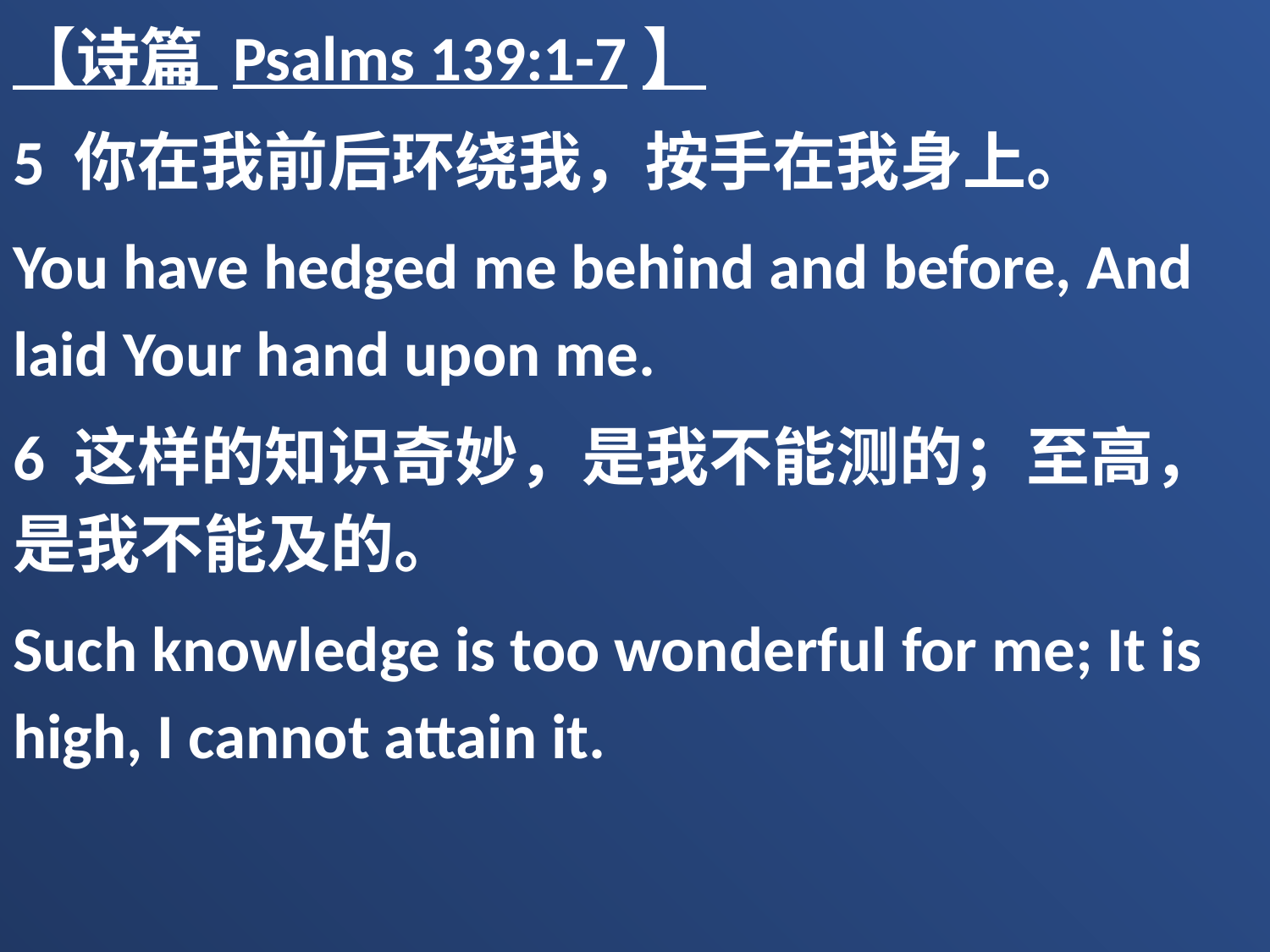

【诗篇 Psalms 139:1-7】
5 你在我前后环绕我，按手在我身上。
You have hedged me behind and before, And laid Your hand upon me.
6 这样的知识奇妙，是我不能测的；至高，是我不能及的。
Such knowledge is too wonderful for me; It is high, I cannot attain it.